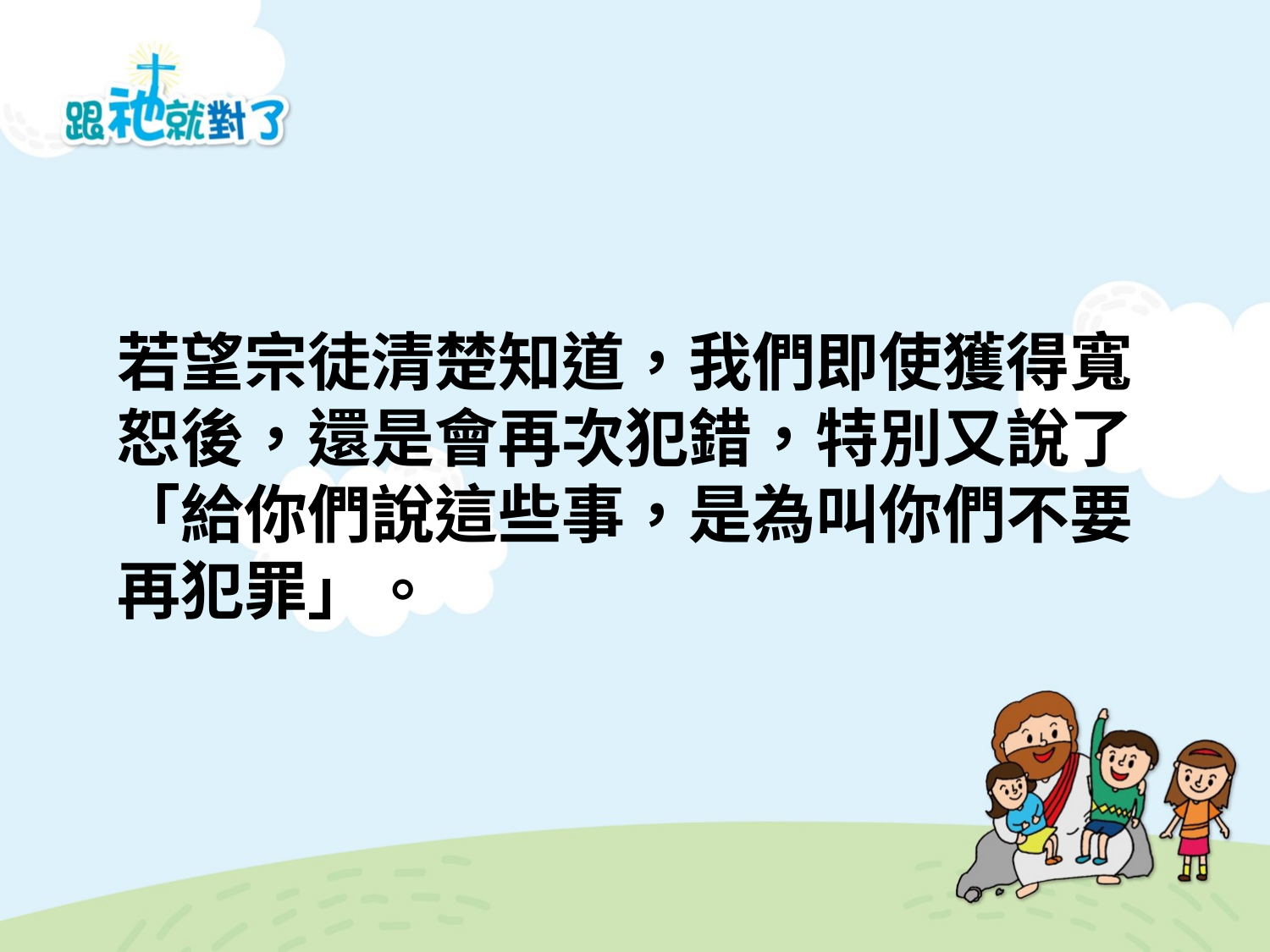

若望宗徒清楚知道，我們即使獲得寬恕後，還是會再次犯錯，特別又說了「給你們說這些事，是為叫你們不要再犯罪」。